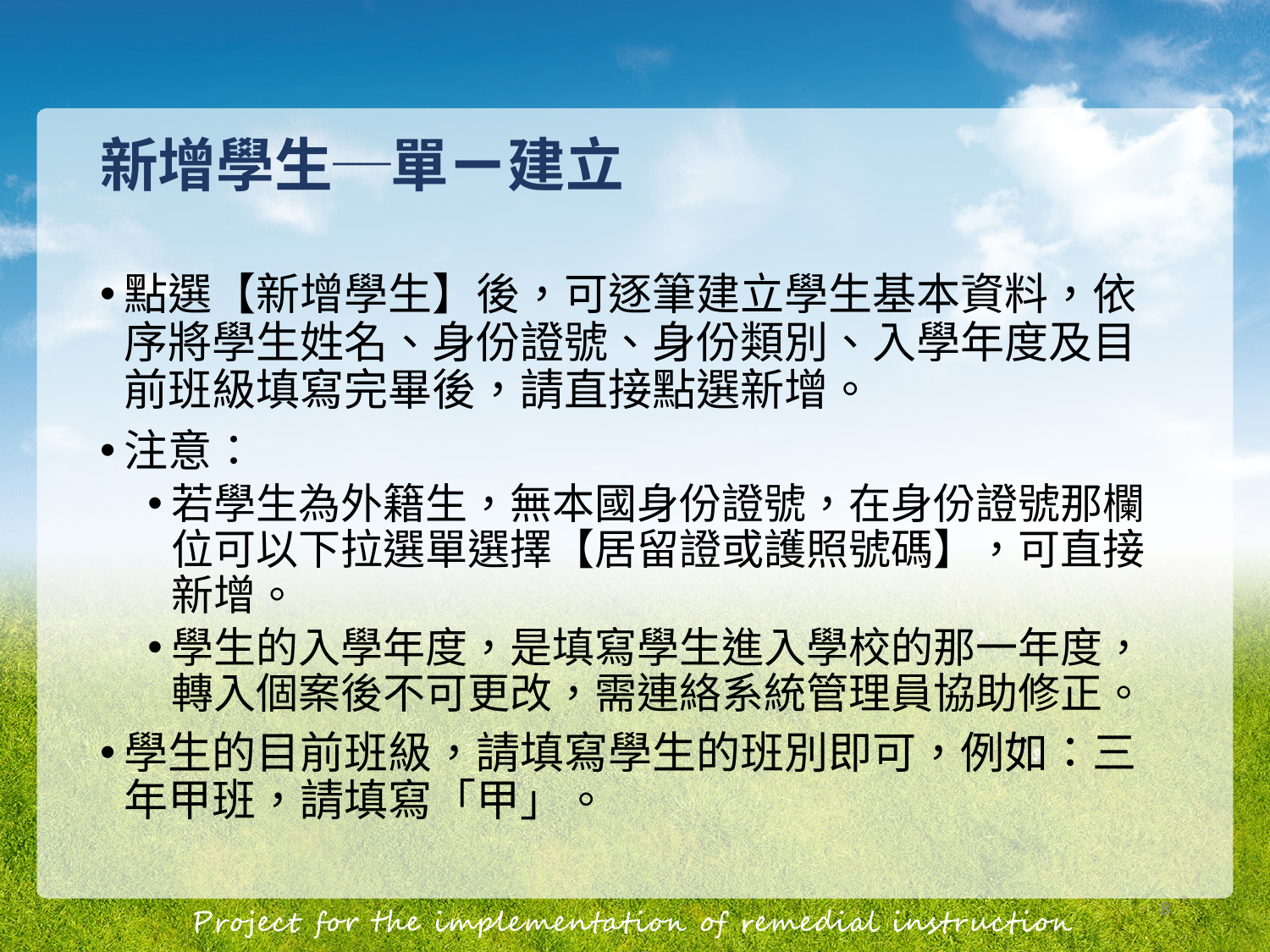

# 新增學生─單ㄧ建立
點選【新增學生】後，可逐筆建立學生基本資料，依序將學生姓名、身份證號、身份類別、入學年度及目前班級填寫完畢後，請直接點選新增。
注意：
若學生為外籍生，無本國身份證號，在身份證號那欄位可以下拉選單選擇【居留證或護照號碼】，可直接新增。
學生的入學年度，是填寫學生進入學校的那一年度，轉入個案後不可更改，需連絡系統管理員協助修正。
學生的目前班級，請填寫學生的班別即可，例如：三年甲班，請填寫「甲」。
8